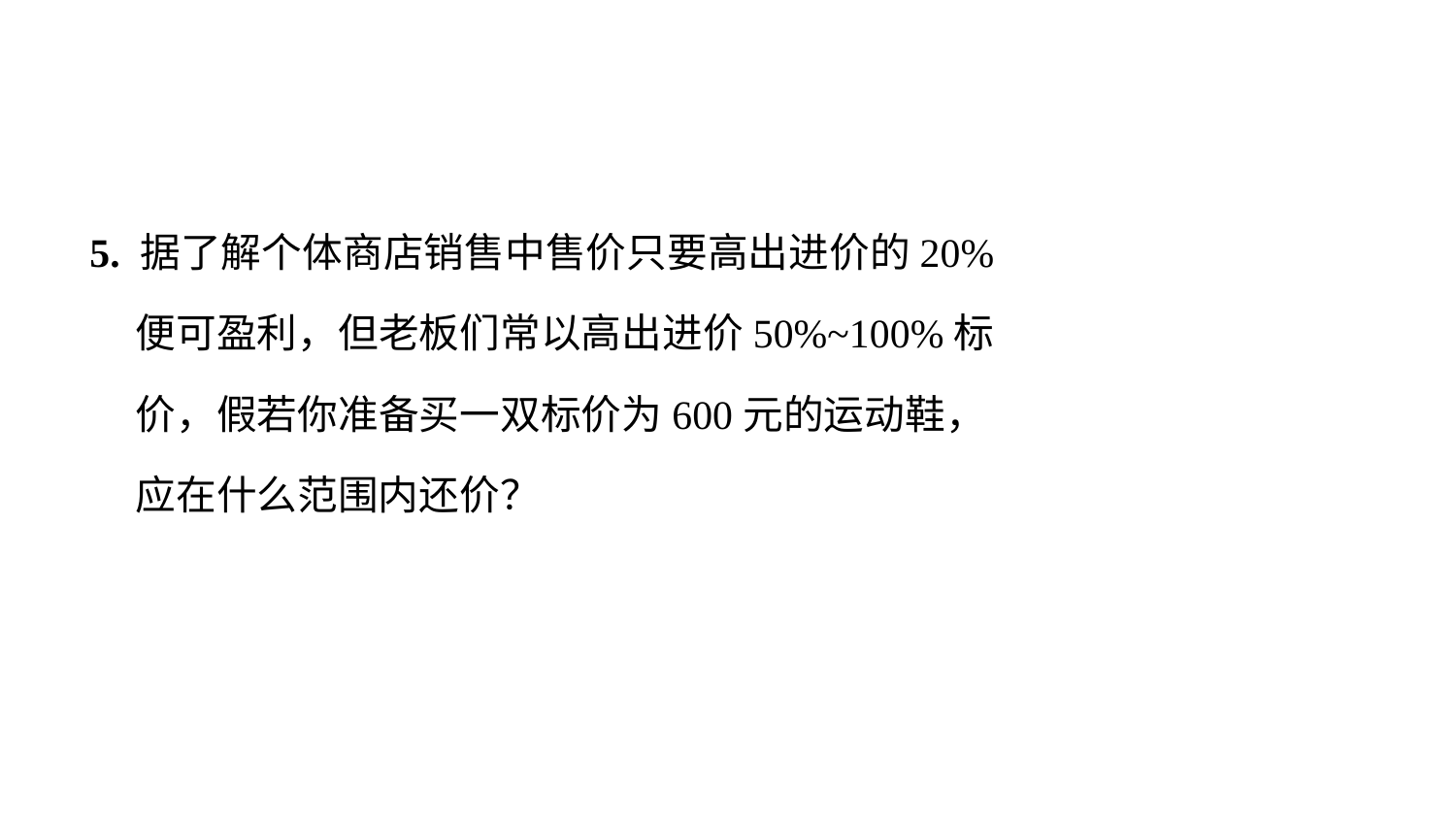

5. 据了解个体商店销售中售价只要高出进价的20%
    便可盈利，但老板们常以高出进价50%~100%标
    价，假若你准备买一双标价为600元的运动鞋，
    应在什么范围内还价？